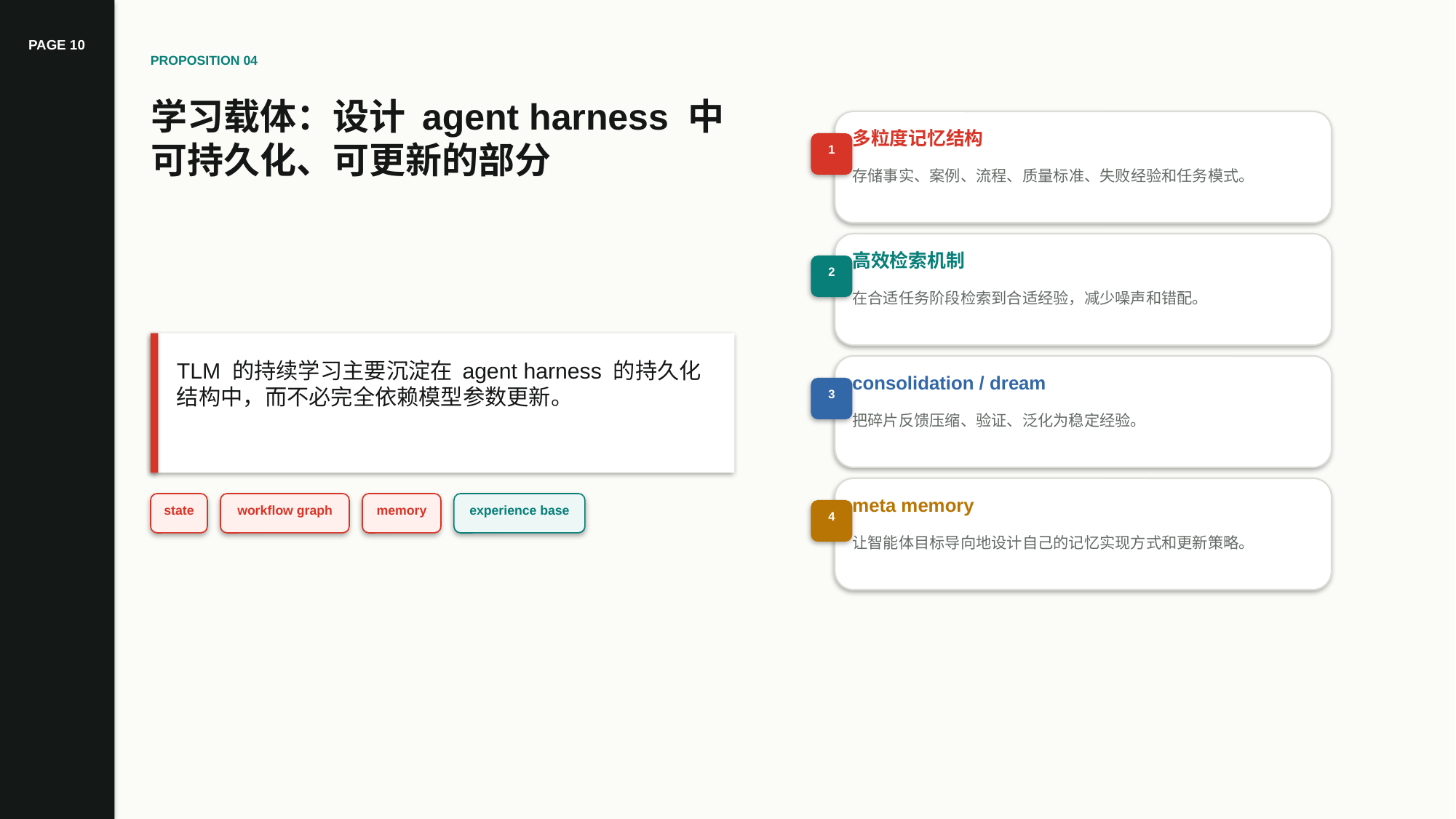

PAGE 10
PROPOSITION 04
学习载体：设计 agent harness 中可持久化、可更新的部分

多粒度记忆结构

1
存储事实、案例、流程、质量标准、失败经验和任务模式。

高效检索机制

2
在合适任务阶段检索到合适经验，减少噪声和错配。

TLM 的持续学习主要沉淀在 agent harness 的持久化结构中，而不必完全依赖模型参数更新。
consolidation / dream

3
把碎片反馈压缩、验证、泛化为稳定经验。

meta memory

state
workflow graph
memory
experience base
4
让智能体目标导向地设计自己的记忆实现方式和更新策略。